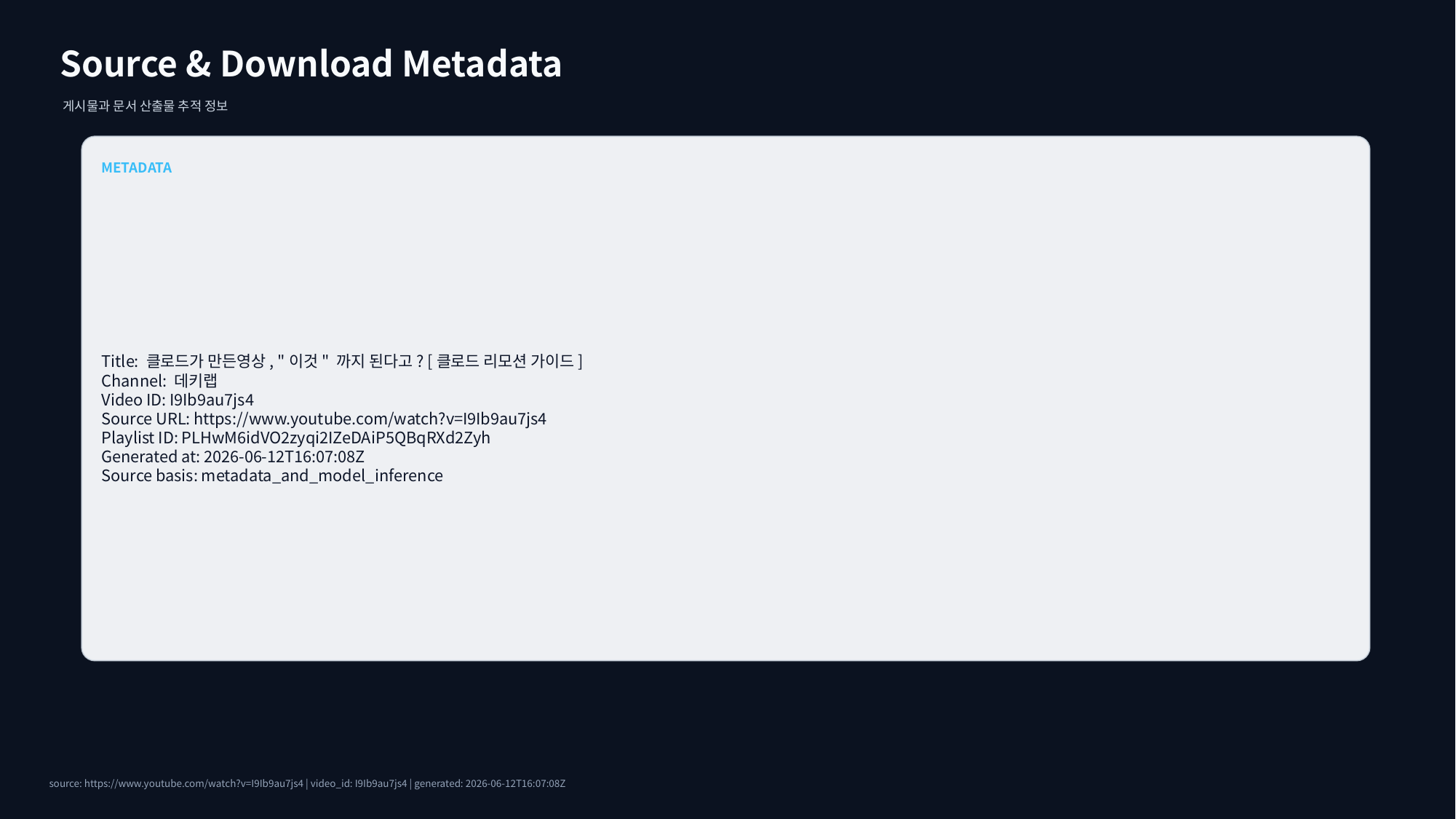

Source & Download Metadata
게시물과 문서 산출물 추적 정보

METADATA
Title: 클로드가 만든영상, "이것" 까지 된다고? [클로드 리모션 가이드]
Channel: 데키랩
Video ID: I9Ib9au7js4
Source URL: https://www.youtube.com/watch?v=I9Ib9au7js4
Playlist ID: PLHwM6idVO2zyqi2IZeDAiP5QBqRXd2Zyh
Generated at: 2026-06-12T16:07:08Z
Source basis: metadata_and_model_inference
source: https://www.youtube.com/watch?v=I9Ib9au7js4 | video_id: I9Ib9au7js4 | generated: 2026-06-12T16:07:08Z